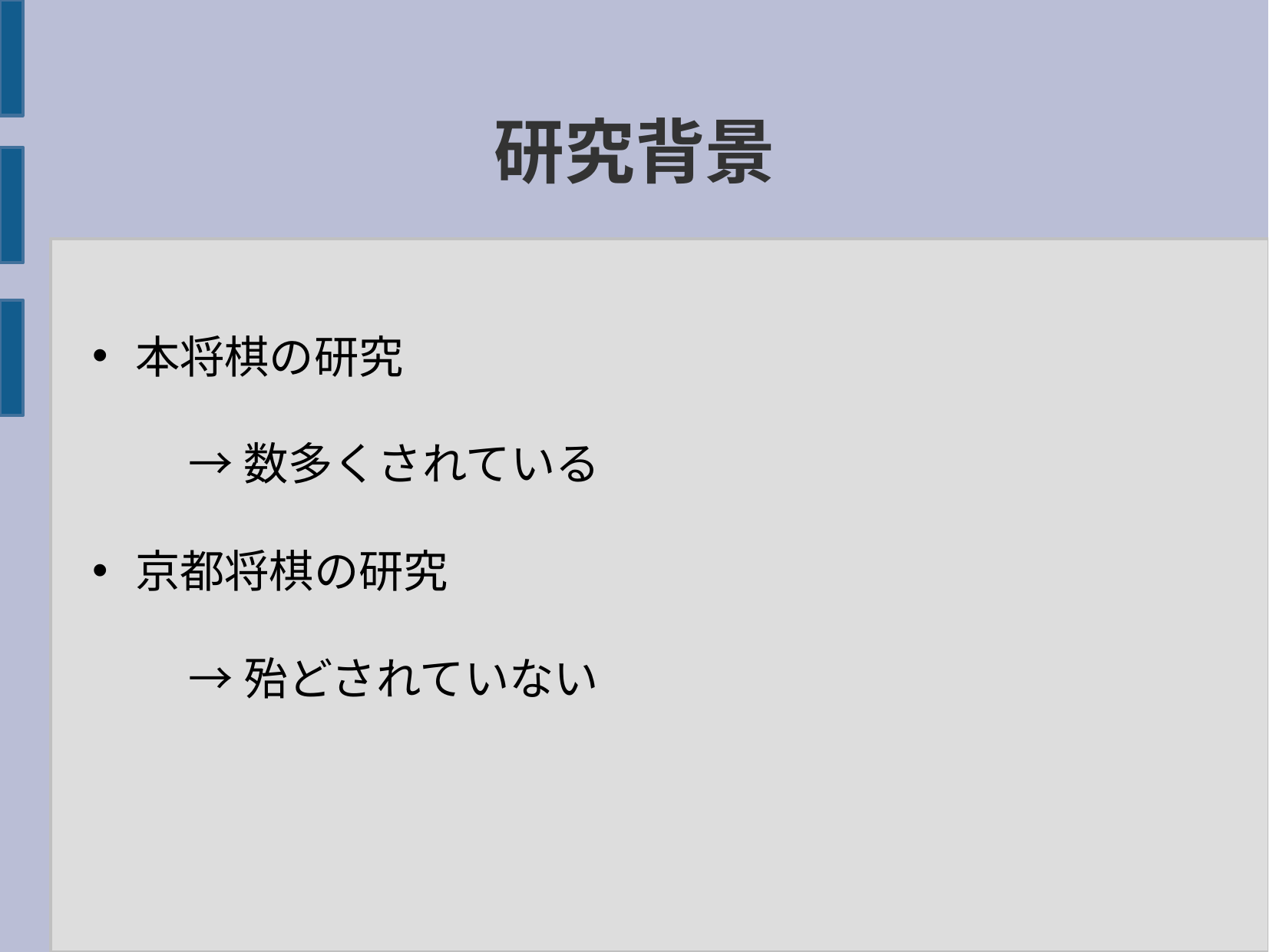

研究背景

本将棋の研究

→数多くされている

京都将棋の研究

→殆どされていない